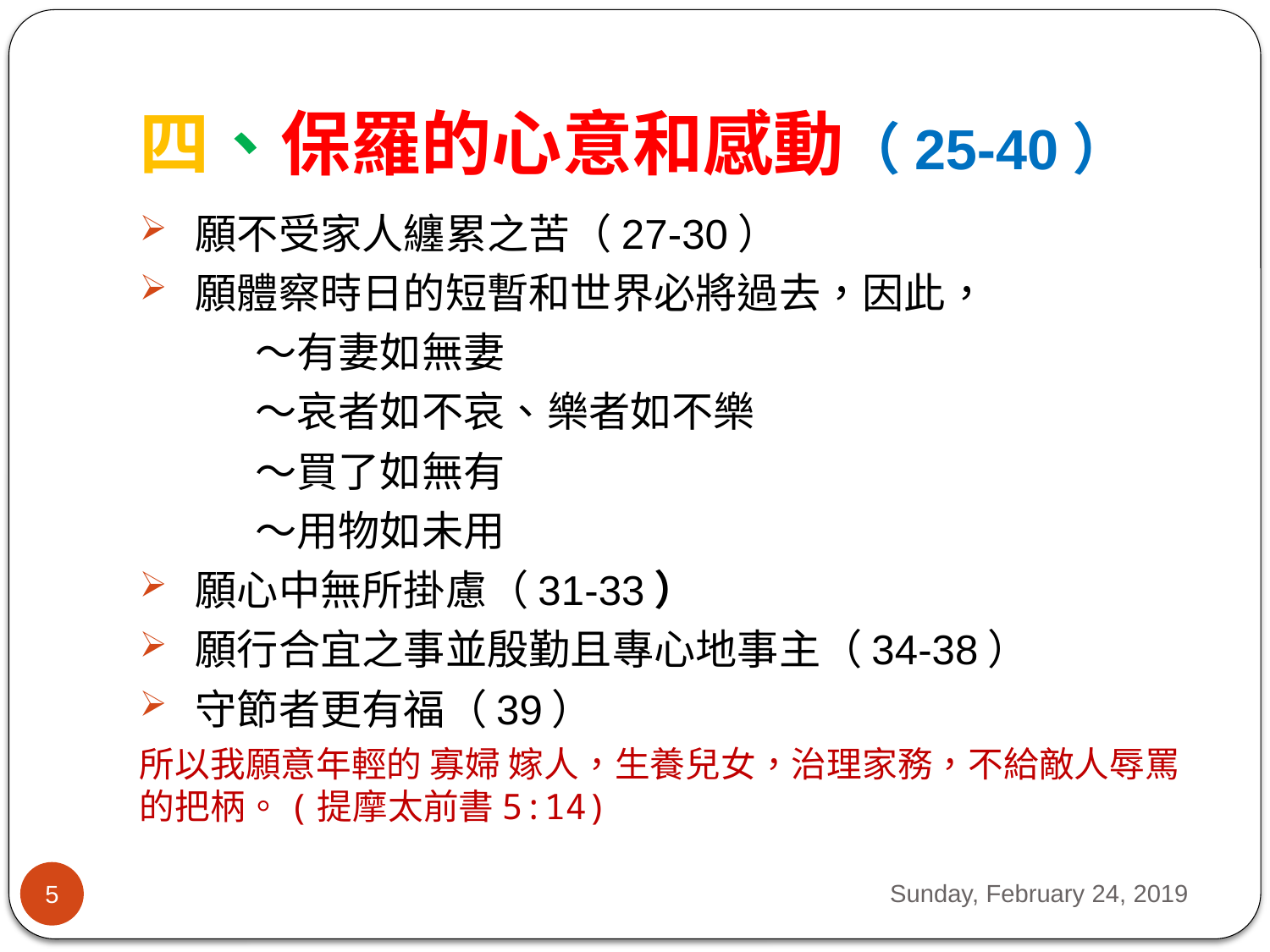

# 四、保羅的心意和感動（25-40）
 願不受家人纏累之苦（27-30）
 願體察時日的短暫和世界必將過去，因此，
    	～有妻如無妻
	～哀者如不哀、樂者如不樂
	～買了如無有
	～用物如未用
 願心中無所掛慮（31-33）
 願行合宜之事並殷勤且專心地事主（34-38）
 守節者更有福（39）
所以我願意年輕的 寡婦 嫁人，生養兒女，治理家務，不給敵人辱罵的把柄。(提摩太前書5:14)

Sunday, February 24, 2019
5